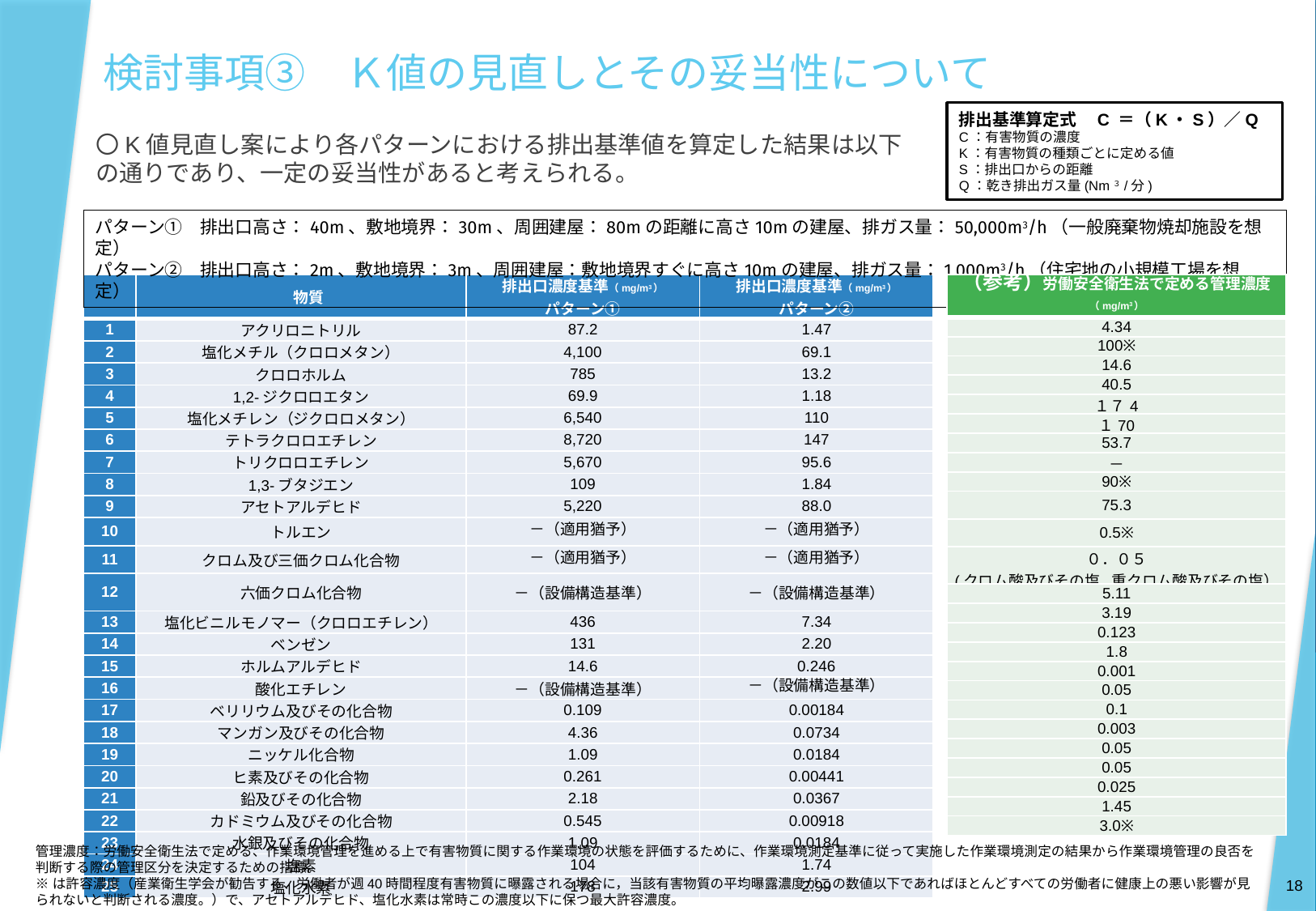

# 検討事項③　Ｋ値の見直しとその妥当性について
排出基準算定式　C ＝（K・S）／Q
C：有害物質の濃度
K：有害物質の種類ごとに定める値
S：排出口からの距離
Q：乾き排出ガス量(Nm３/分)
〇K値見直し案により各パターンにおける排出基準値を算定した結果は以下の通りであり、一定の妥当性があると考えられる。
パターン①　排出口高さ：40m、敷地境界：30m、周囲建屋：80mの距離に高さ10mの建屋、排ガス量：50,000m3/h（一般廃棄物焼却施設を想定）
パターン②　排出口高さ：2m、敷地境界：3m、周囲建屋：敷地境界すぐに高さ10mの建屋、排ガス量：1,000m3/h（住宅地の小規模工場を想定）
| （参考）労働安全衛生法で定める管理濃度（mg/m3） |
| --- |
| 4.34 |
| 100※ |
| 14.6 |
| 40.5 |
| １７4 |
| １70 |
| 53.7 |
| － |
| 90※ |
| 75.3 |
| 0.5※ |
| ０．０５ (クロム酸及びその塩,重クロム酸及びその塩） |
| 5.11 |
| 3.19 |
| 0.123 |
| 1.8 |
| 0.001 |
| 0.05 |
| 0.1 |
| 0.003 |
| 0.05 |
| 0.05 |
| 0.025 |
| 1.45 |
| 3.0※ |
|  | 物質 | 排出口濃度基準（mg/m3） パターン① | 排出口濃度基準（mg/m3） パターン② |
| --- | --- | --- | --- |
| 1 | アクリロニトリル | 87.2 | 1.47 |
| 2 | 塩化メチル（クロロメタン） | 4,100 | 69.1 |
| 3 | クロロホルム | 785 | 13.2 |
| 4 | 1,2-ジクロロエタン | 69.9 | 1.18 |
| 5 | 塩化メチレン（ジクロロメタン） | 6,540 | 110 |
| 6 | テトラクロロエチレン | 8,720 | 147 |
| 7 | トリクロロエチレン | 5,670 | 95.6 |
| 8 | 1,3-ブタジエン | 109 | 1.84 |
| 9 | アセトアルデヒド | 5,220 | 88.0 |
| 10 | トルエン | －（適用猶予） | －（適用猶予） |
| 11 | クロム及び三価クロム化合物 | －（適用猶予） | －（適用猶予） |
| 12 | 六価クロム化合物 | －（設備構造基準） | －（設備構造基準） |
| 13 | 塩化ビニルモノマー（クロロエチレン） | 436 | 7.34 |
| 14 | ベンゼン | 131 | 2.20 |
| 15 | ホルムアルデヒド | 14.6 | 0.246 |
| 16 | 酸化エチレン | －（設備構造基準） | －（設備構造基準） |
| 17 | ベリリウム及びその化合物 | 0.109 | 0.00184 |
| 18 | マンガン及びその化合物 | 4.36 | 0.0734 |
| 19 | ニッケル化合物 | 1.09 | 0.0184 |
| 20 | ヒ素及びその化合物 | 0.261 | 0.00441 |
| 21 | 鉛及びその化合物 | 2.18 | 0.0367 |
| 22 | カドミウム及びその化合物 | 0.545 | 0.00918 |
| 23 | 水銀及びその化合物 | 1.09 | 0.0184 |
| 24 | 塩素 | 104 | 1.74 |
| 25 | 塩化水素 | 178 | 2.99 |

管理濃度：労働安全衛生法で定める、作業環境管理を進める上で有害物質に関する作業環境の状態を評価するために、作業環境測定基準に従って実施した作業環境測定の結果から作業環境管理の良否を判断する際の管理区分を決定するための指標。
※は許容濃度（産業衛生学会が勧告する、労働者が週40時間程度有害物質に曝露される場合に，当該有害物質の平均曝露濃度がこの数値以下であればほとんどすべての労働者に健康上の悪い影響が見られないと判断される濃度。）で、アセトアルデヒド、塩化水素は常時この濃度以下に保つ最大許容濃度。

18